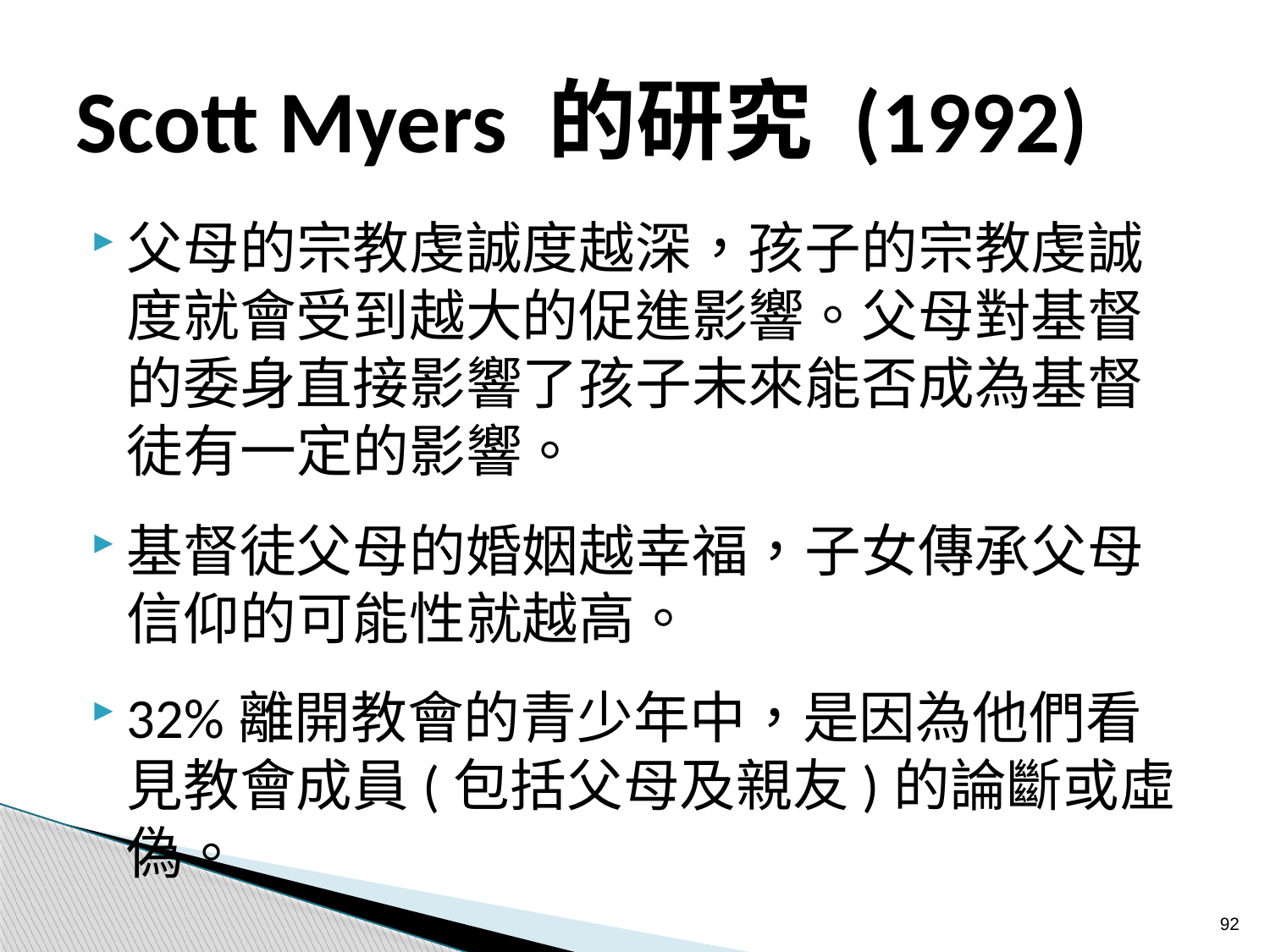

# Scott Myers 的研究 (1992)
父母的宗教虔誠度越深，孩子的宗教虔誠度就會受到越大的促進影響。父母對基督的委身直接影響了孩子未來能否成為基督徒有一定的影響。
基督徒父母的婚姻越幸福，子女傳承父母信仰的可能性就越高。
32%離開教會的青少年中，是因為他們看見教會成員(包括父母及親友)的論斷或虛偽。
92